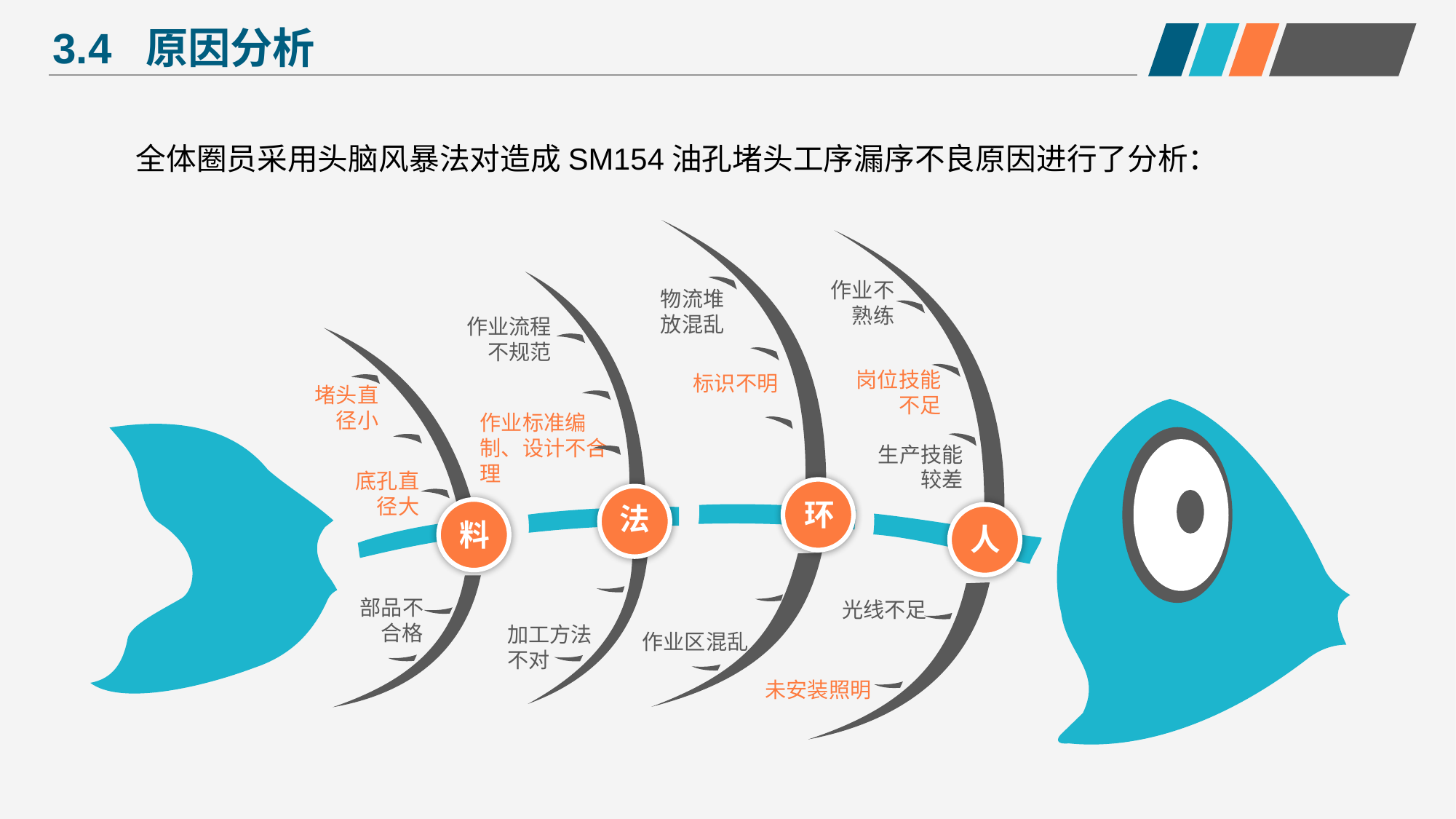

3.4  原因分析
全体圈员采用头脑风暴法对造成SM154油孔堵头工序漏序不良原因进行了分析：

作业不熟练

物流堆放混乱

作业流程不规范

岗位技能不足

标识不明

堵头直径小

作业标准编制、设计不合理

生产技能较差

底孔直径大

环

法

料

人

部品不合格
光线不足

加工方法不对
作业区混乱

未安装照明